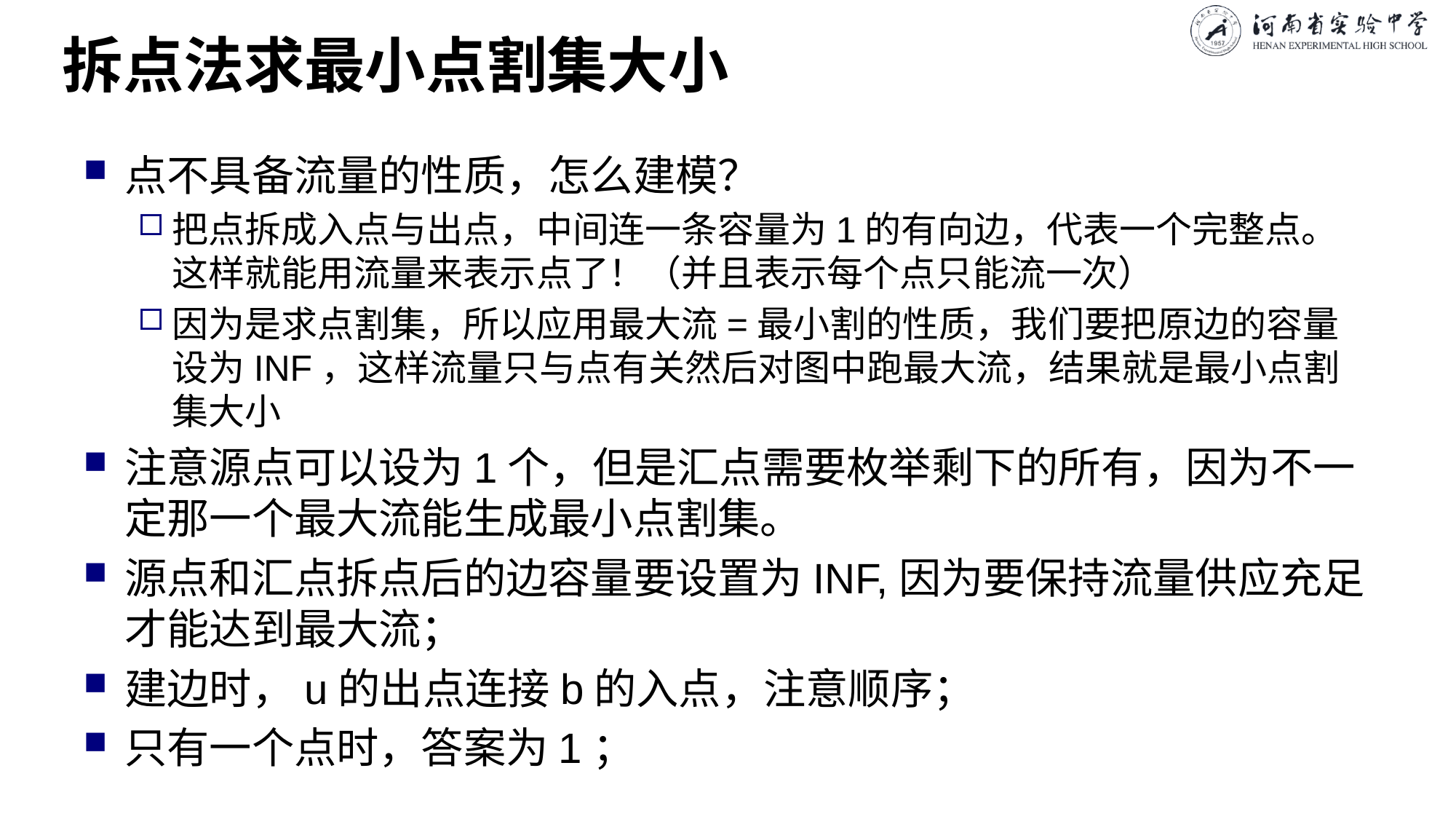

# 拆点法求最小点割集大小
点不具备流量的性质，怎么建模？
把点拆成入点与出点，中间连一条容量为1的有向边，代表一个完整点。这样就能用流量来表示点了！（并且表示每个点只能流一次）
因为是求点割集，所以应用最大流=最小割的性质，我们要把原边的容量设为INF，这样流量只与点有关然后对图中跑最大流，结果就是最小点割集大小
注意源点可以设为1个，但是汇点需要枚举剩下的所有，因为不一定那一个最大流能生成最小点割集。
源点和汇点拆点后的边容量要设置为INF,因为要保持流量供应充足才能达到最大流；
建边时，u的出点连接b的入点，注意顺序；
只有一个点时，答案为1；